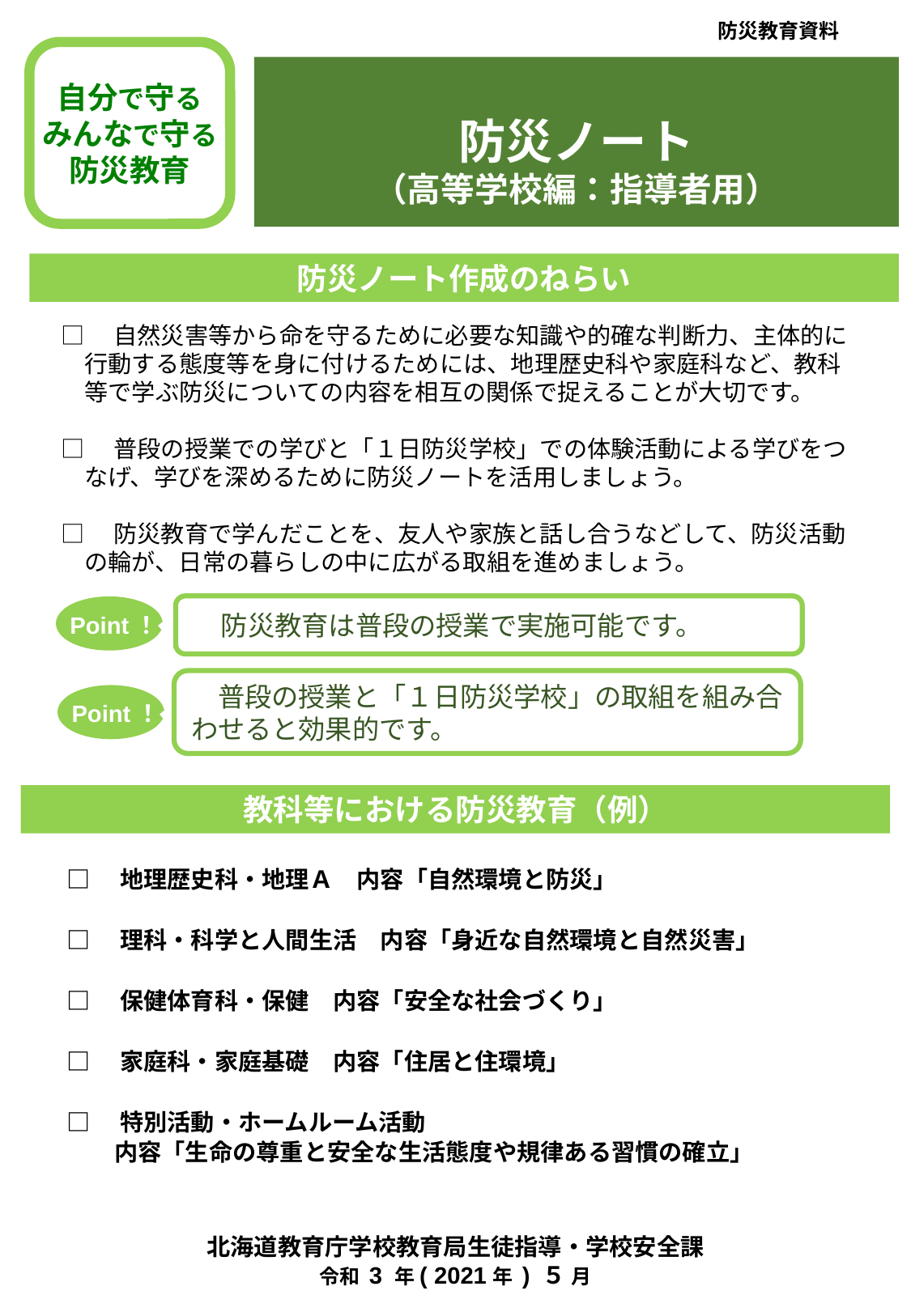

防災教育資料

自分で守る
みんなで守る
防災教育

防災ノート
（高等学校編：指導者用）
防災ノート作成のねらい
□　自然災害等から命を守るために必要な知識や的確な判断力、主体的に
　行動する態度等を身に付けるためには、地理歴史科や家庭科など、教科
　等で学ぶ防災についての内容を相互の関係で捉えることが大切です。

□　普段の授業での学びと「１日防災学校」での体験活動による学びをつ
　なげ、学びを深めるために防災ノートを活用しましょう。

□　防災教育で学んだことを、友人や家族と話し合うなどして、防災活動
　の輪が、日常の暮らしの中に広がる取組を進めましょう。

防災教育は普段の授業で実施可能です。

Point！
　普段の授業と「１日防災学校」の取組を組み合わせると効果的です。

Point！
教科等における防災教育（例）

□　地理歴史科・地理Ａ　内容「自然環境と防災」

□　理科・科学と人間生活　内容「身近な自然環境と自然災害」

□　保健体育科・保健　内容「安全な社会づくり」

□　家庭科・家庭基礎　内容「住居と住環境」

□　特別活動・ホームルーム活動
　　内容「生命の尊重と安全な生活態度や規律ある習慣の確立」

北海道教育庁学校教育局生徒指導・学校安全課
令和 3 年( 2021年 ) ５ 月